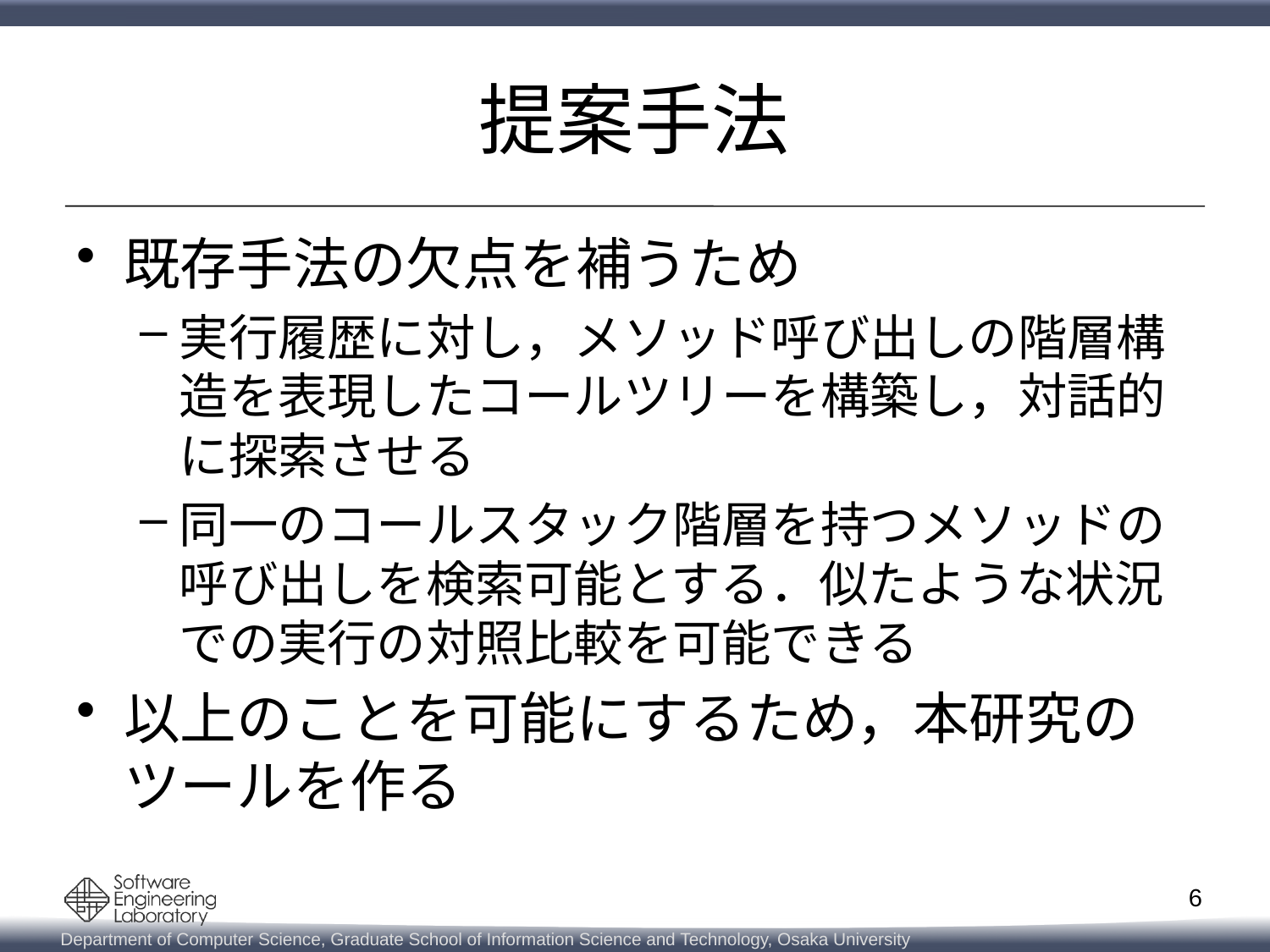

# 提案手法
既存手法の欠点を補うため
実行履歴に対し，メソッド呼び出しの階層構造を表現したコールツリーを構築し，対話的に探索させる
同一のコールスタック階層を持つメソッドの呼び出しを検索可能とする．似たような状況での実行の対照比較を可能できる
以上のことを可能にするため，本研究のツールを作る

6